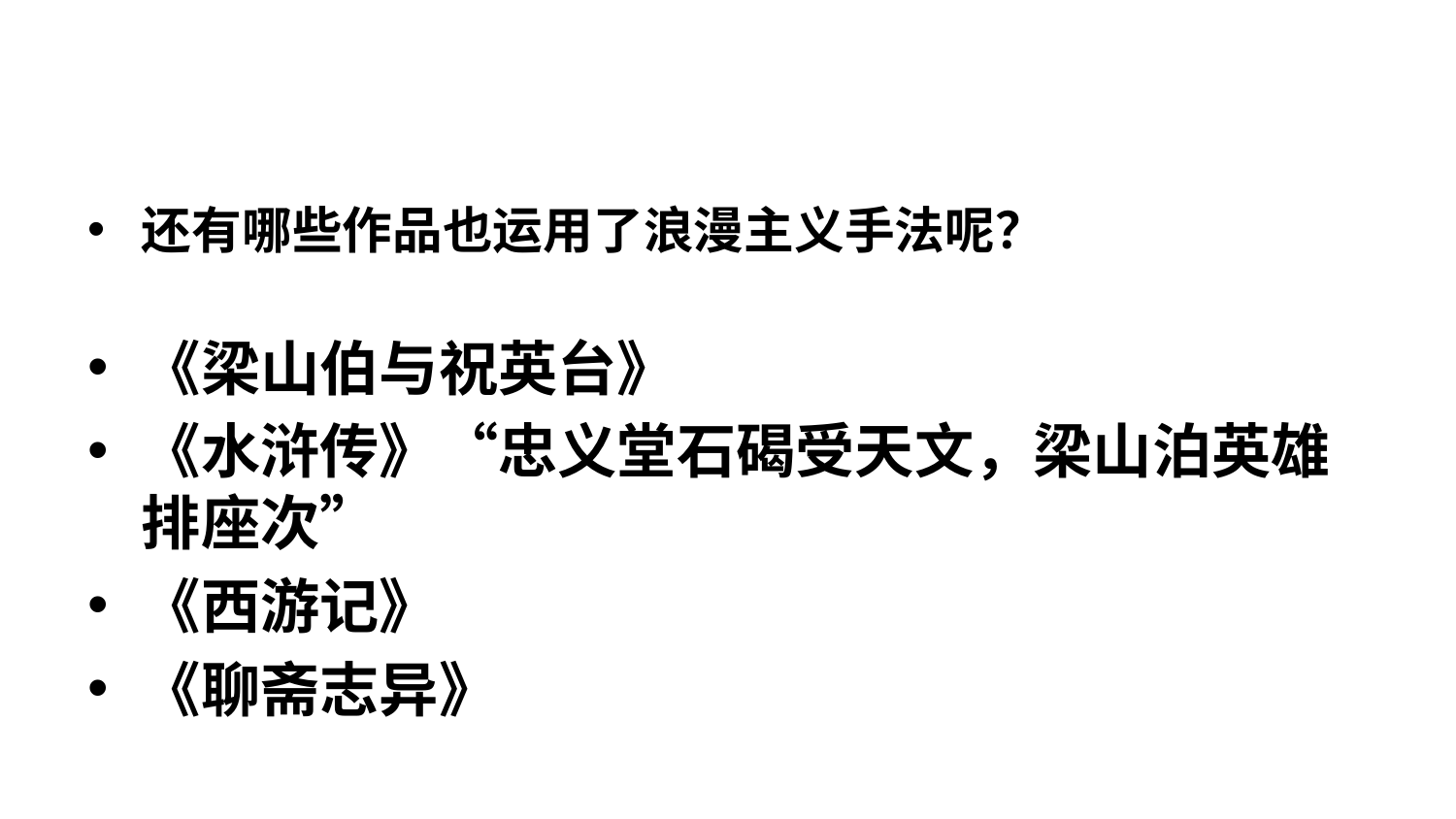

#
还有哪些作品也运用了浪漫主义手法呢？
《梁山伯与祝英台》
《水浒传》“忠义堂石碣受天文，梁山泊英雄排座次”
《西游记》
《聊斋志异》